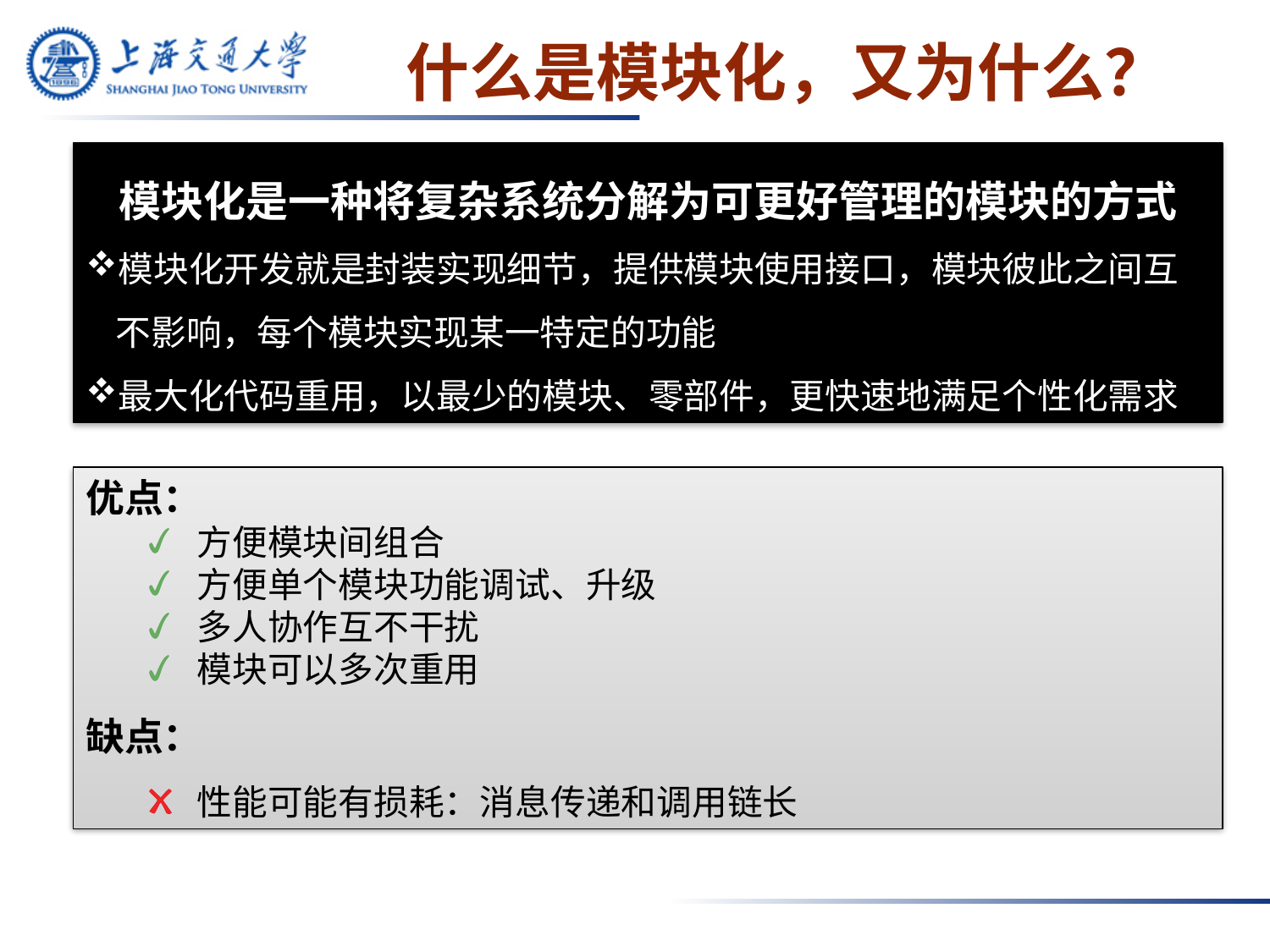

# 什么是模块化，又为什么？
模块化是一种将复杂系统分解为可更好管理的模块的方式
模块化开发就是封装实现细节，提供模块使用接口，模块彼此之间互   不影响，每个模块实现某一特定的功能
最大化代码重用，以最少的模块、零部件，更快速地满足个性化需求
优点：
方便模块间组合
方便单个模块功能调试、升级
多人协作互不干扰
模块可以多次重用
缺点：
性能可能有损耗：消息传递和调用链长